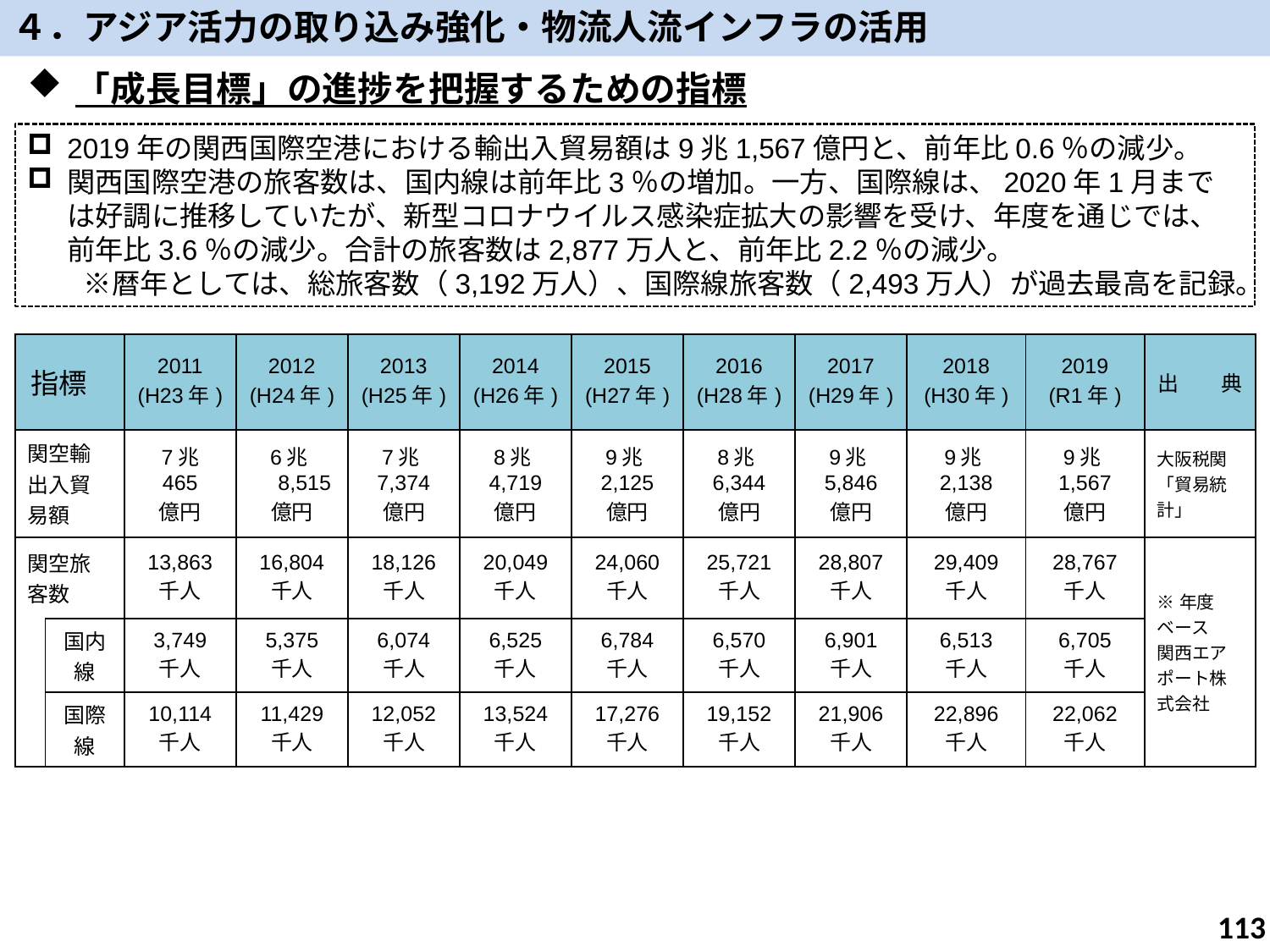

４．アジア活力の取り込み強化・物流人流インフラの活用
「成長目標」の進捗を把握するための指標
2019年の関西国際空港における輸出入貿易額は9兆1,567億円と、前年比0.6％の減少。
関西国際空港の旅客数は、国内線は前年比3％の増加。一方、国際線は、2020年1月までは好調に推移していたが、新型コロナウイルス感染症拡大の影響を受け、年度を通じでは、前年比3.6％の減少。合計の旅客数は2,877万人と、前年比2.2％の減少。
　　※暦年としては、総旅客数（3,192万人）、国際線旅客数（2,493万人）が過去最高を記録。
| 指標 |  | 2011 (H23年) | 2012 (H24年) | 2013 (H25年) | 2014 (H26年) | 2015 (H27年) | 2016 (H28年) | 2017 (H29年) | 2018 (H30年) | 2019 (R1年) | 出　　典 |
| --- | --- | --- | --- | --- | --- | --- | --- | --- | --- | --- | --- |
| 関空輸出入貿易額 |  | 7兆 465 億円 | 6兆8,515 億円 | 7兆7,374 億円 | 8兆4,719 億円 | 9兆2,125 億円 | 8兆6,344 億円 | 9兆5,846 億円 | 9兆2,138 億円 | 9兆1,567 億円 | 大阪税関「貿易統計」 |
| 関空旅客数 |  | 13,863 千人 | 16,804 千人 | 18,126 千人 | 20,049 千人 | 24,060 千人 | 25,721 千人 | 28,807 千人 | 29,409 千人 | 28,767 千人 | ※年度ベース 関西エアポート株式会社 |
|  | 国内線 | 3,749 千人 | 5,375 千人 | 6,074 千人 | 6,525 千人 | 6,784 千人 | 6,570 千人 | 6,901 千人 | 6,513 千人 | 6,705 千人 |  |
|  | 国際線 | 10,114 千人 | 11,429 千人 | 12,052 千人 | 13,524 千人 | 17,276 千人 | 19,152 千人 | 21,906 千人 | 22,896 千人 | 22,062 千人 |  |
113